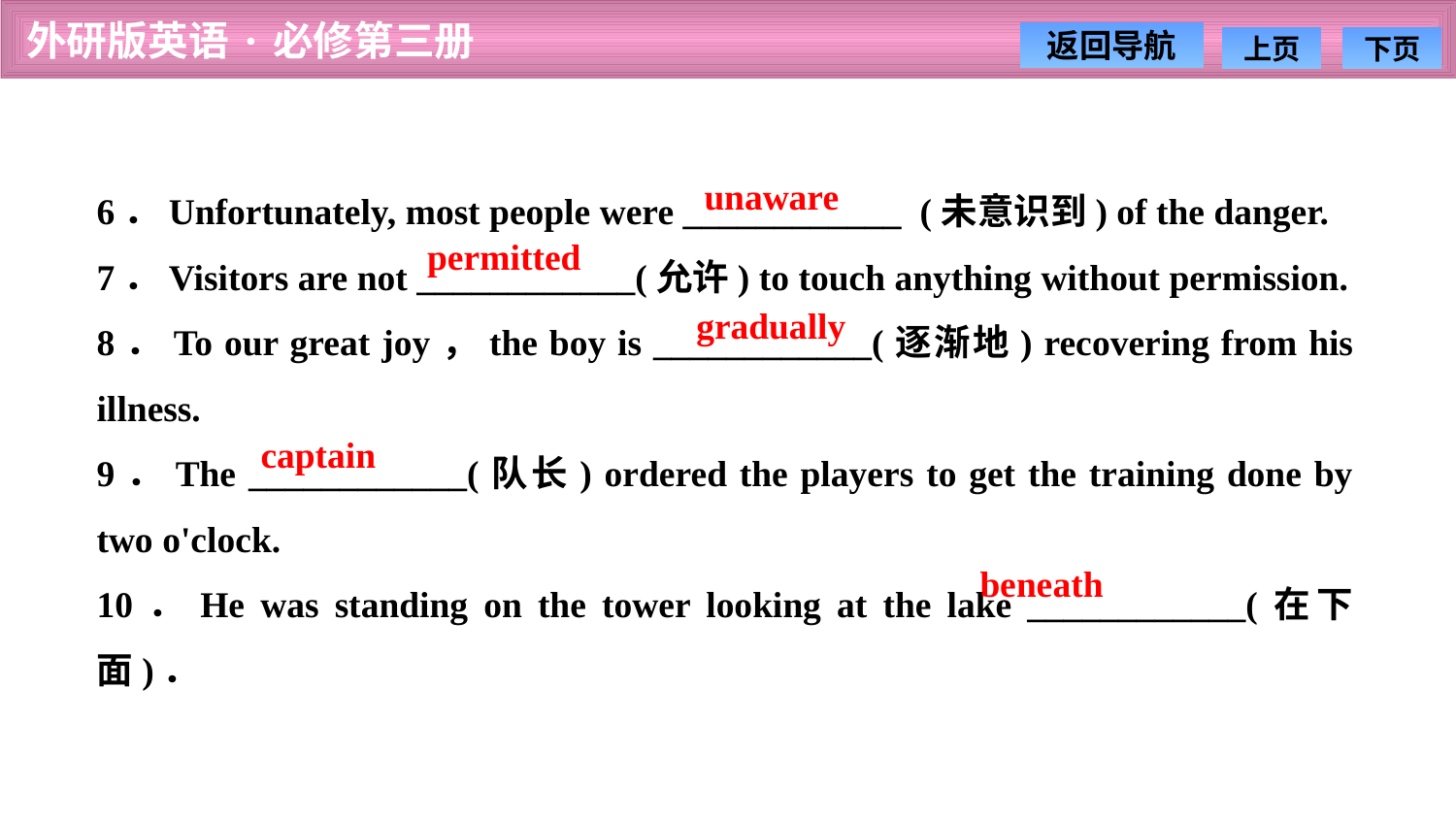

6．Unfortunately, most people were ____________  (未意识到) of the danger.
7．Visitors are not ____________(允许) to touch anything without permission.
8．To our great joy，the boy is ____________(逐渐地) recovering from his illness.
9．The ____________(队长) ordered the players to get the training done by two o'clock.
10．He was standing on the tower looking at the lake ____________(在下面)．
unaware
permitted
gradually
captain
beneath